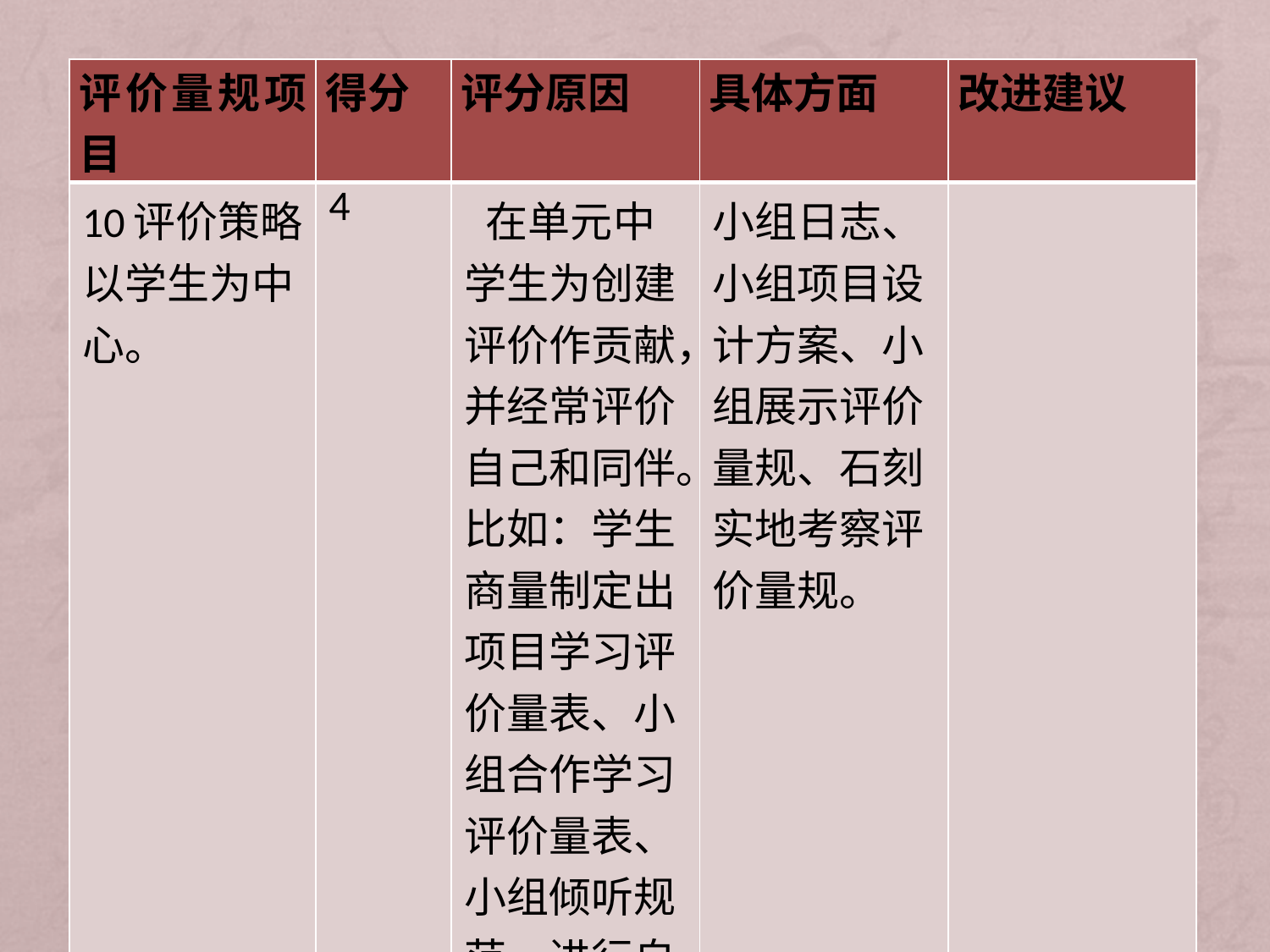

#
| 评价量规项目 | 得分 | 评分原因 | 具体方面 | 改进建议 |
| --- | --- | --- | --- | --- |
| 10评价策略以学生为中心。 | 4 | 在单元中学生为创建评价作贡献，并经常评价自己和同伴。比如：学生商量制定出 项目学习评价量表、小组合作学习评价量表、小组倾听规范，进行自评和互评。 | 小组日志、小组项目设计方案、小组展示评价量规、石刻实地考察评价量规。 |  |